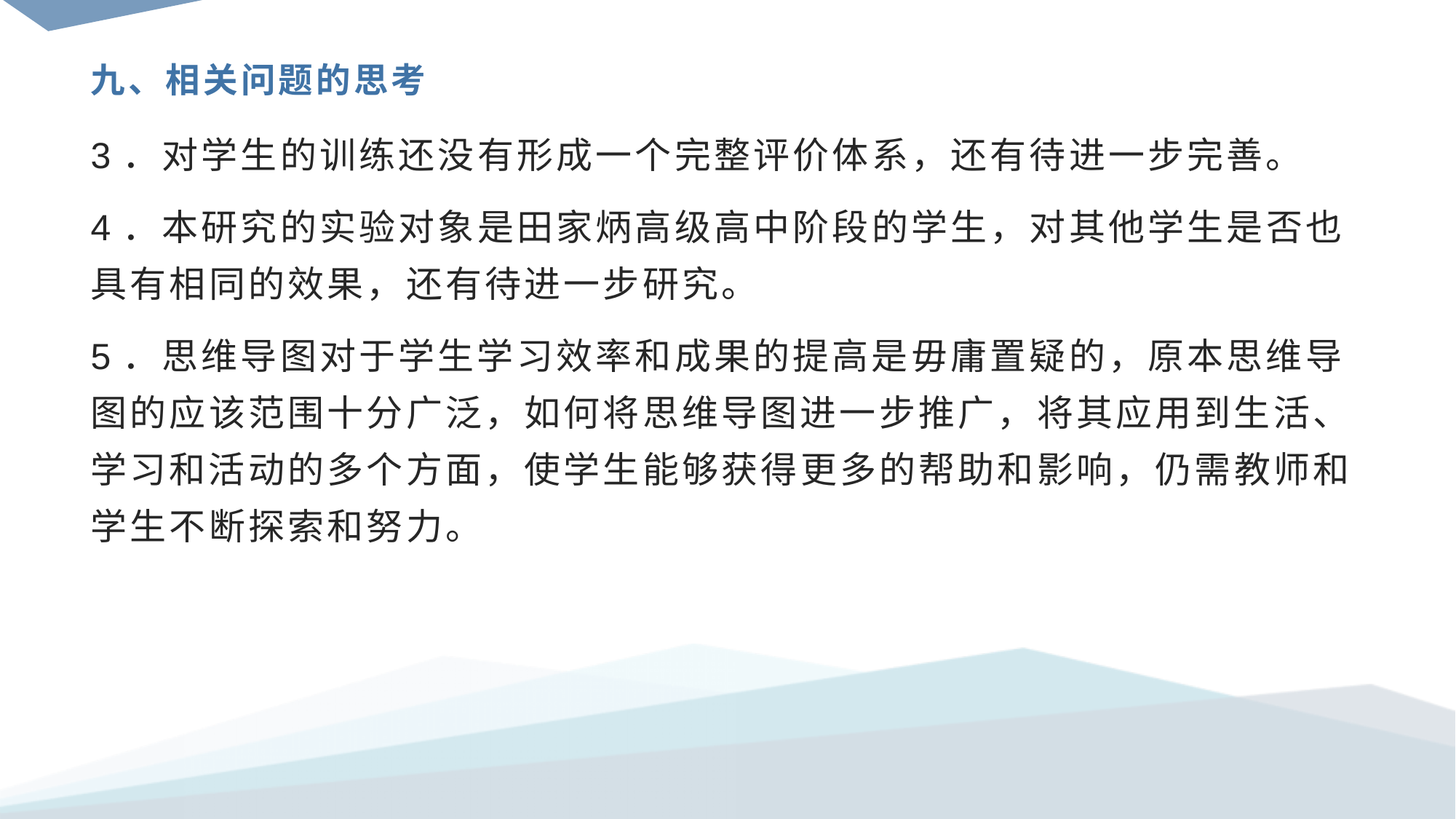

# 九、相关问题的思考
3．对学生的训练还没有形成一个完整评价体系，还有待进一步完善。
4．本研究的实验对象是田家炳高级高中阶段的学生，对其他学生是否也具有相同的效果，还有待进一步研究。
5．思维导图对于学生学习效率和成果的提高是毋庸置疑的，原本思维导图的应该范围十分广泛，如何将思维导图进一步推广，将其应用到生活、学习和活动的多个方面，使学生能够获得更多的帮助和影响，仍需教师和学生不断探索和努力。